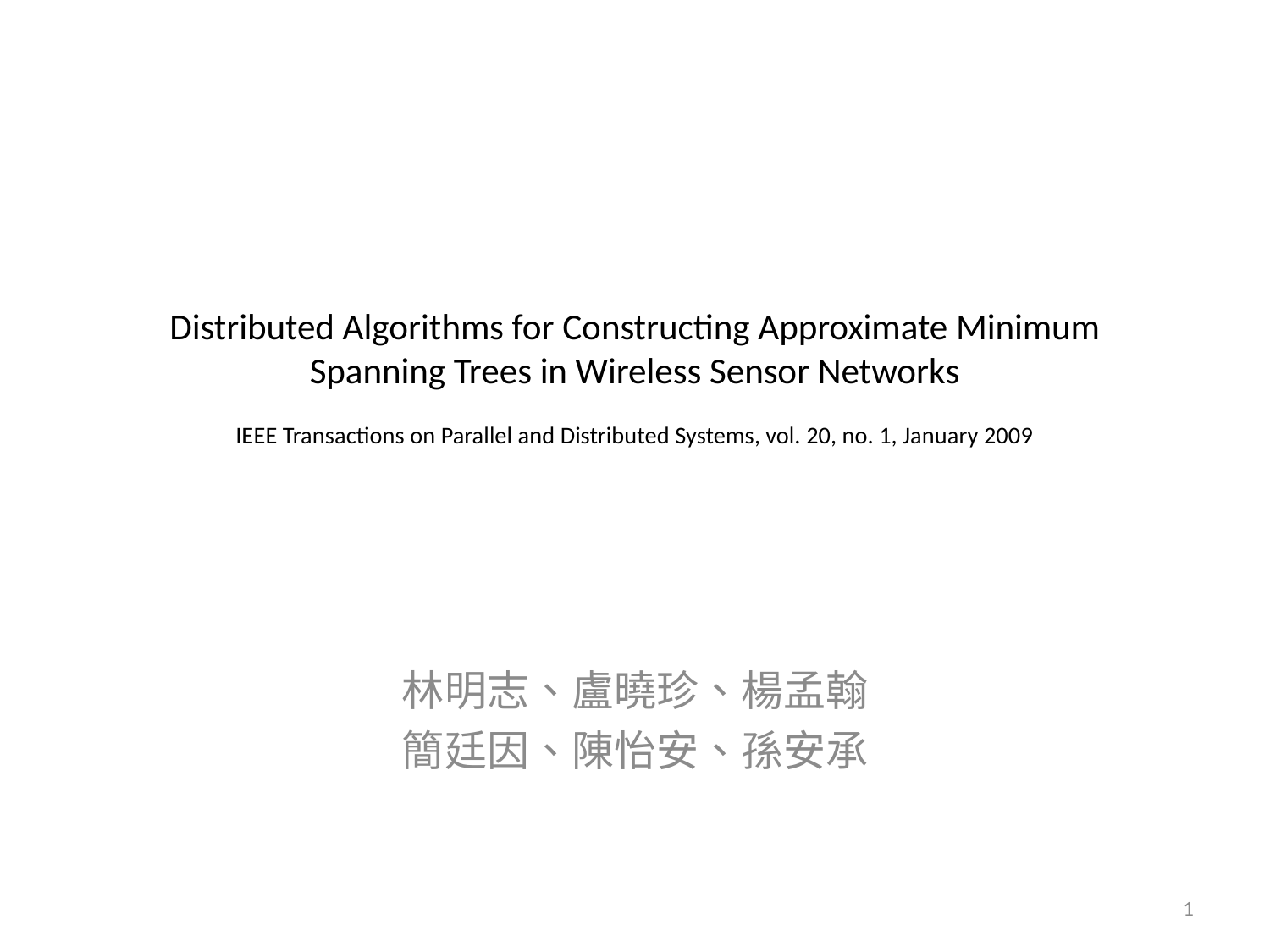

# Distributed Algorithms for Constructing Approximate Minimum Spanning Trees in Wireless Sensor Networks IEEE Transactions on Parallel and Distributed Systems, vol. 20, no. 1, January 2009

林明志、盧曉珍、楊孟翰
簡廷因、陳怡安、孫安承
1